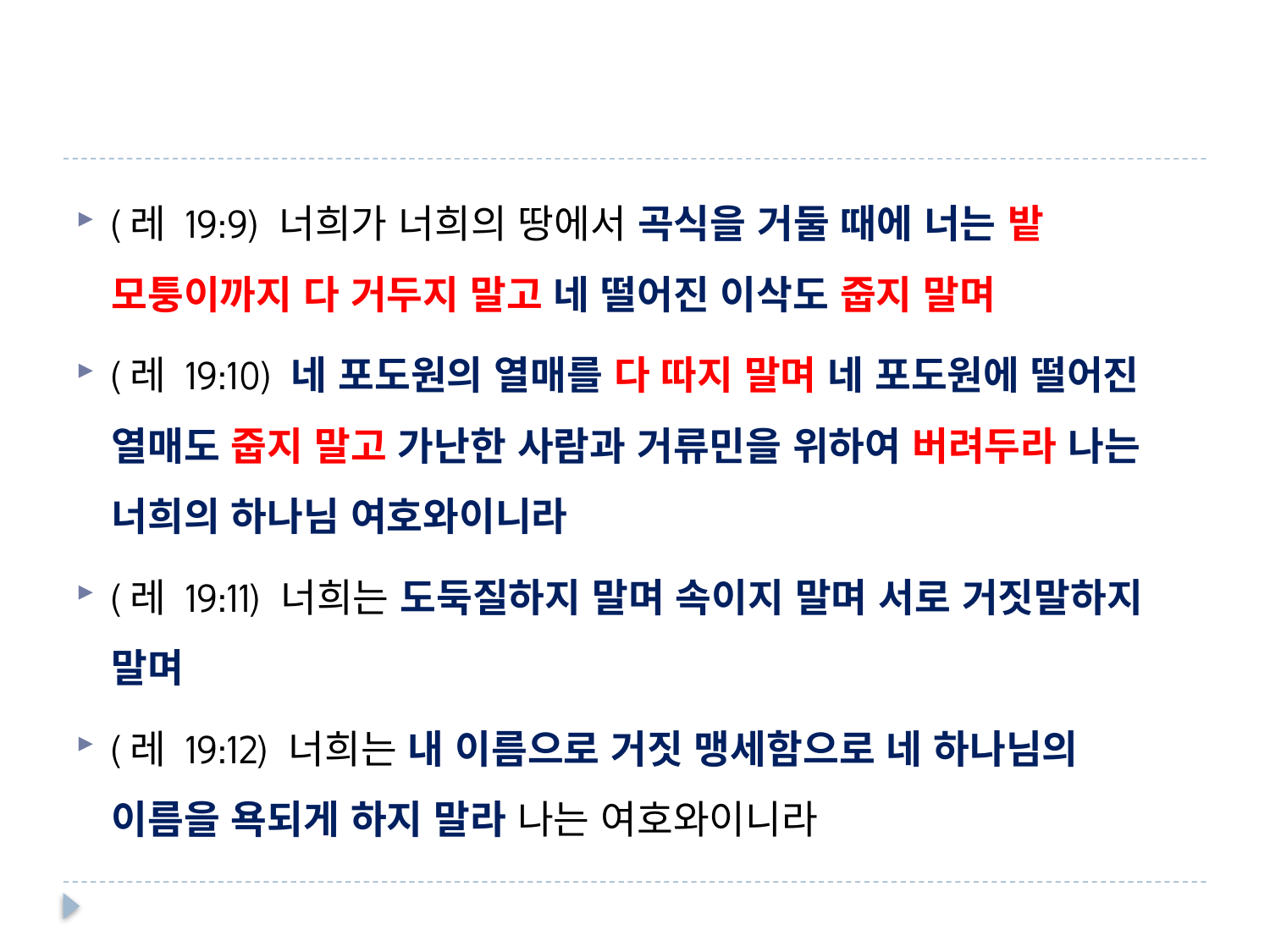

#
(레 19:9) 너희가 너희의 땅에서 곡식을 거둘 때에 너는 밭 모퉁이까지 다 거두지 말고 네 떨어진 이삭도 줍지 말며
(레 19:10) 네 포도원의 열매를 다 따지 말며 네 포도원에 떨어진 열매도 줍지 말고 가난한 사람과 거류민을 위하여 버려두라 나는 너희의 하나님 여호와이니라
(레 19:11) 너희는 도둑질하지 말며 속이지 말며 서로 거짓말하지 말며
(레 19:12) 너희는 내 이름으로 거짓 맹세함으로 네 하나님의 이름을 욕되게 하지 말라 나는 여호와이니라